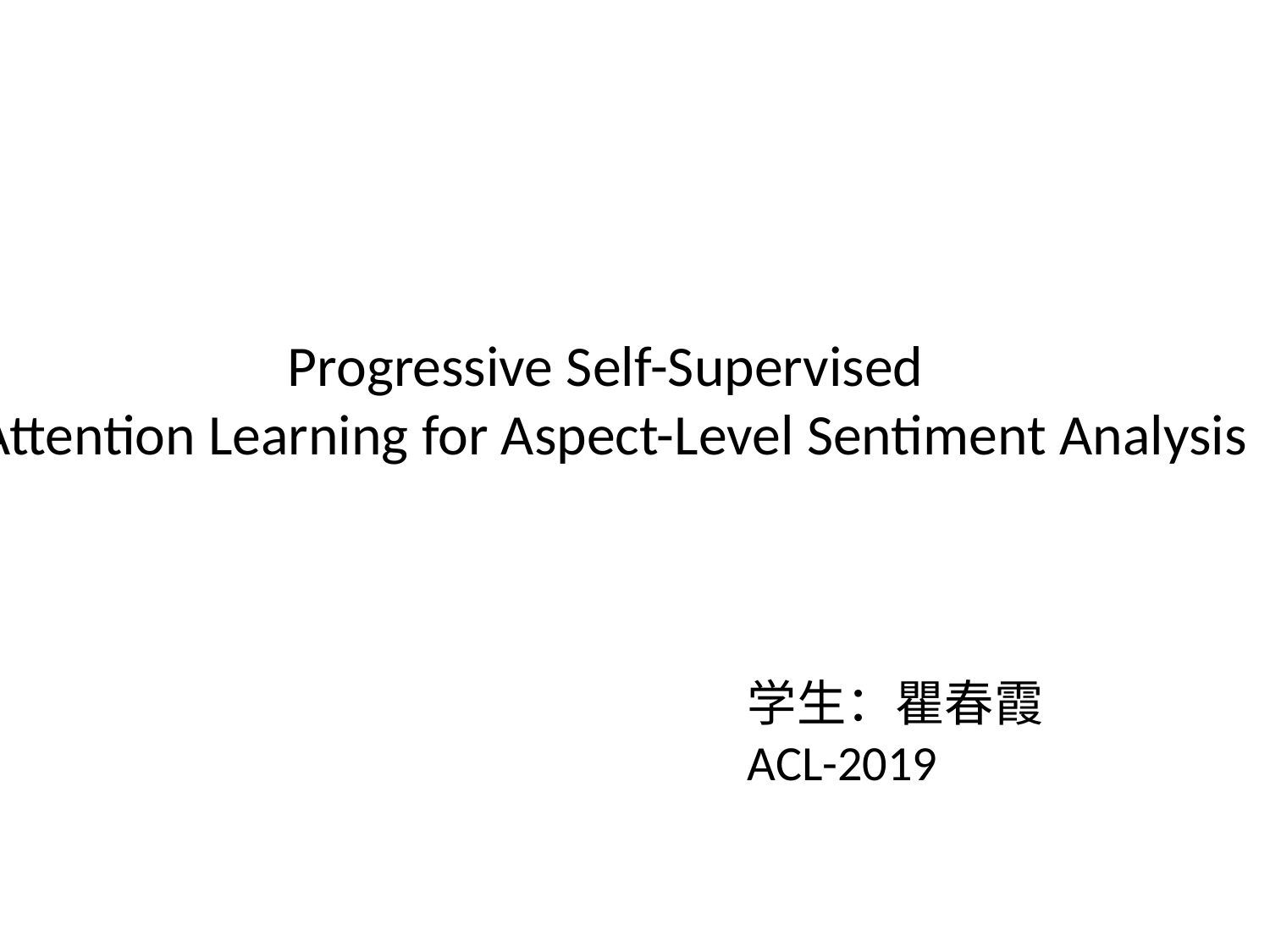

# Progressive Self-Supervised Attention Learning for Aspect-Level Sentiment Analysis
学生：瞿春霞
ACL-2019